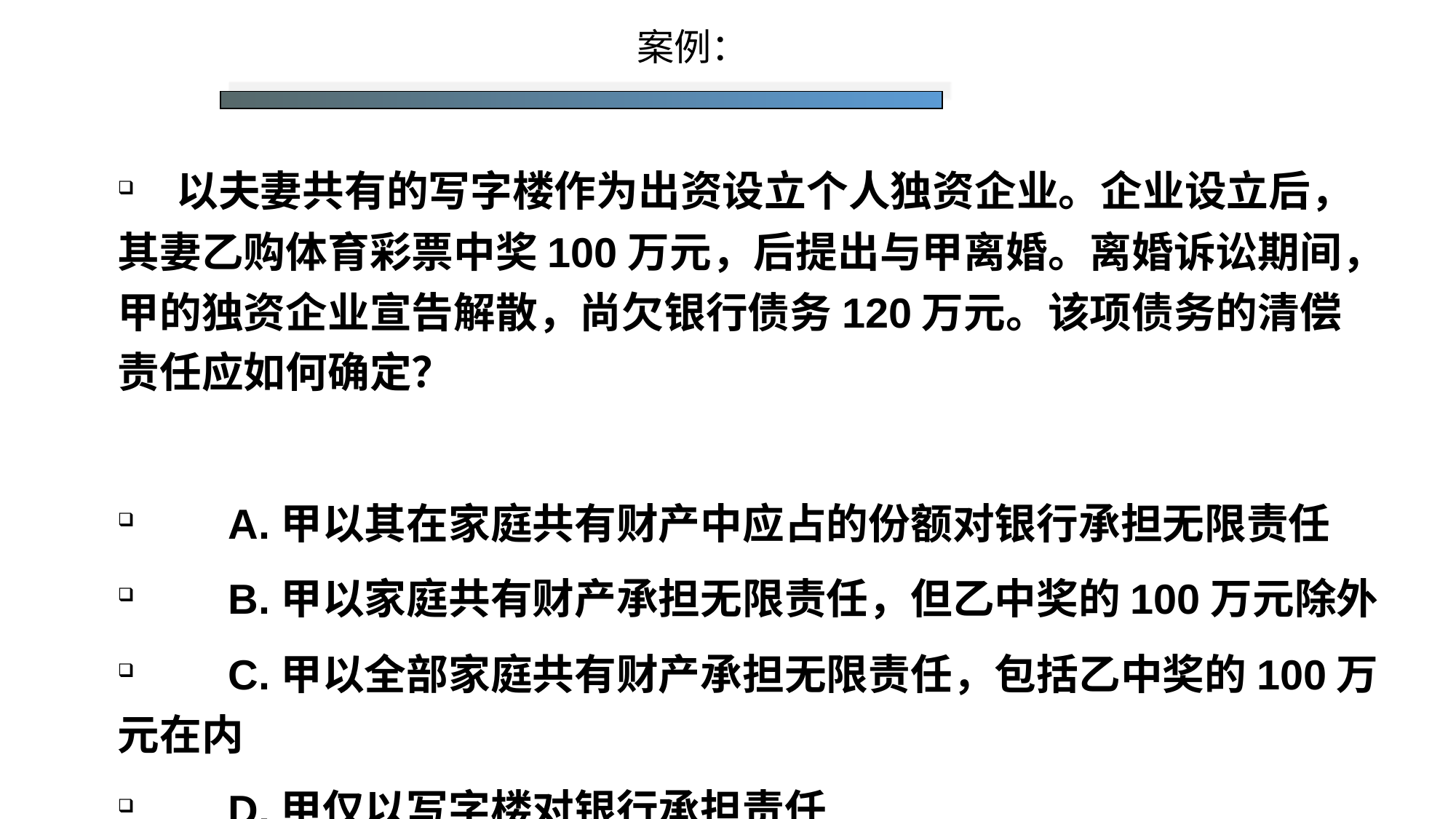

# 案例：

甲以夫妻共有的写字楼作为出资设立个人独资企业。企业设立后，其妻乙购体育彩票中奖100万元，后提出与甲离婚。离婚诉讼期间，甲的独资企业宣告解散，尚欠银行债务120万元。该项债务的清偿责任应如何确定？

　　A.甲以其在家庭共有财产中应占的份额对银行承担无限责任
　　B.甲以家庭共有财产承担无限责任，但乙中奖的100万元除外
　　C.甲以全部家庭共有财产承担无限责任，包括乙中奖的100万元在内
　　D.甲仅以写字楼对银行承担责任

13